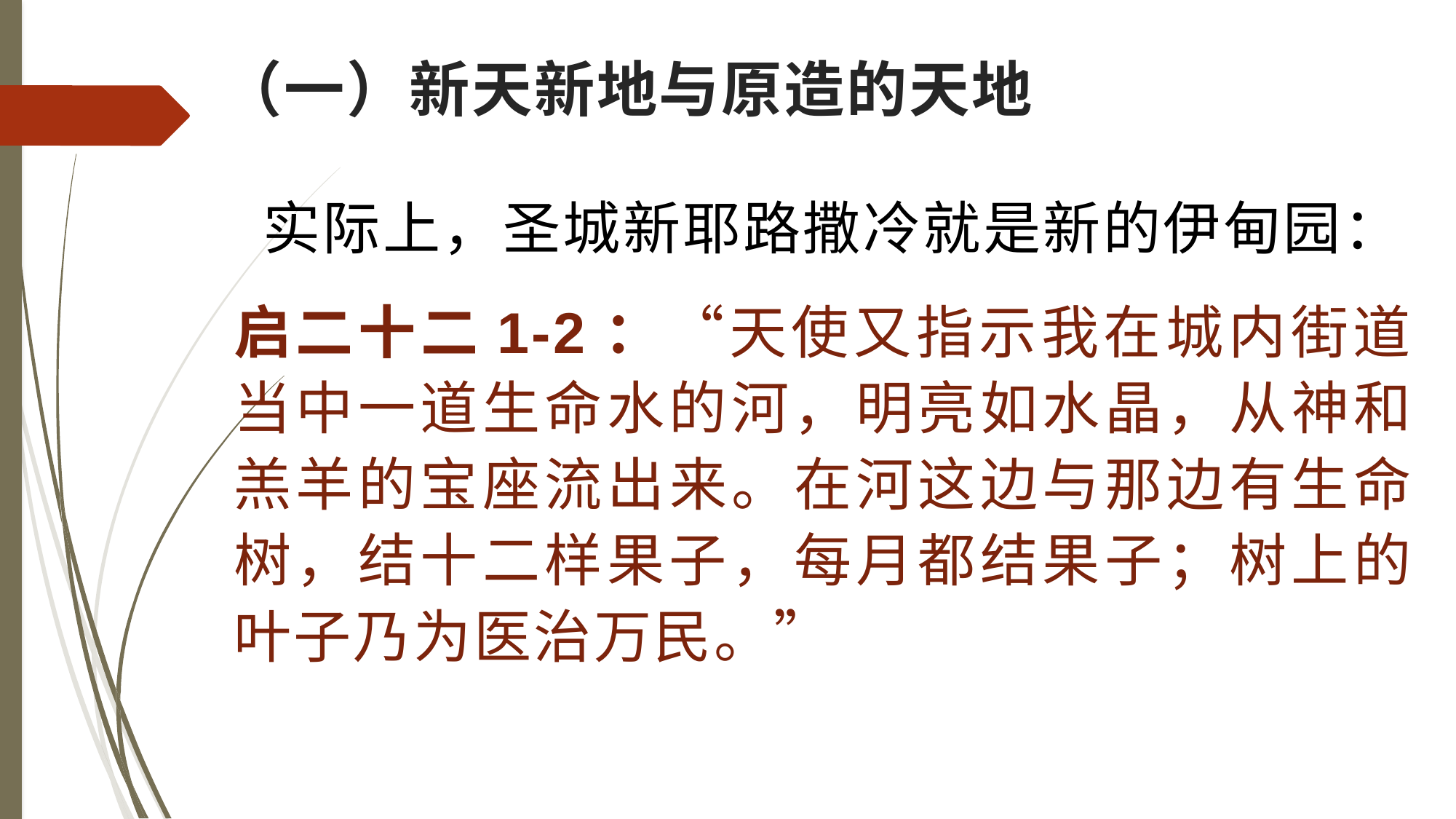

# （一）新天新地与原造的天地
 实际上，圣城新耶路撒冷就是新的伊甸园：
启二十二1-2：“天使又指示我在城内街道当中一道生命水的河，明亮如水晶，从神和羔羊的宝座流出来。在河这边与那边有生命树，结十二样果子，每月都结果子；树上的叶子乃为医治万民。”